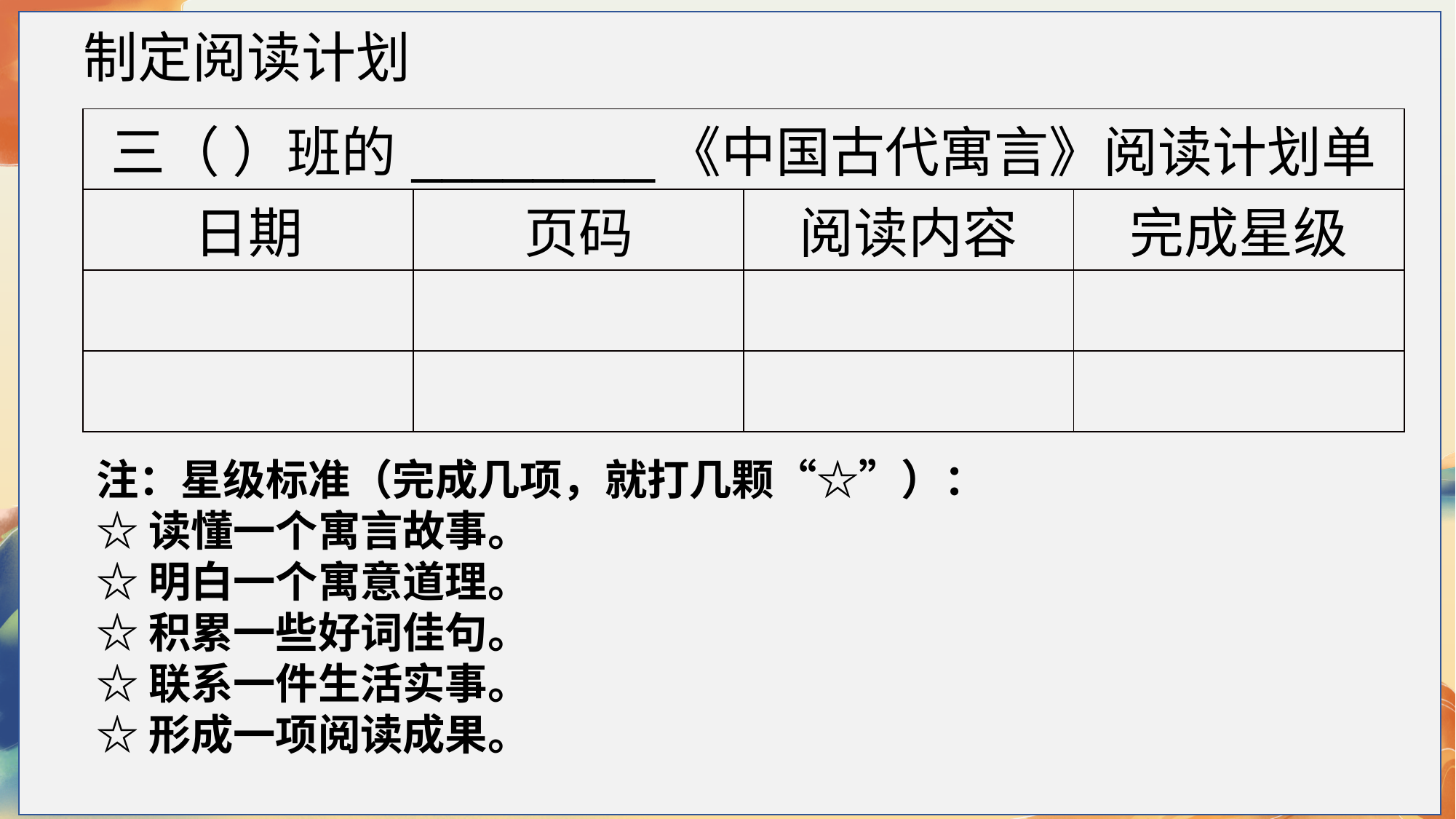

制定阅读计划
| 三（ ）班的\_\_\_\_\_\_\_\_《中国古代寓言》阅读计划单 |  |  |  |
| --- | --- | --- | --- |
| 日期 | 页码 | 阅读内容 | 完成星级 |
|  |  |  |  |
|  |  |  |  |
注：星级标准（完成几项，就打几颗“☆”）：
☆读懂一个寓言故事。
☆明白一个寓意道理。
☆积累一些好词佳句。
☆联系一件生活实事。
☆形成一项阅读成果。